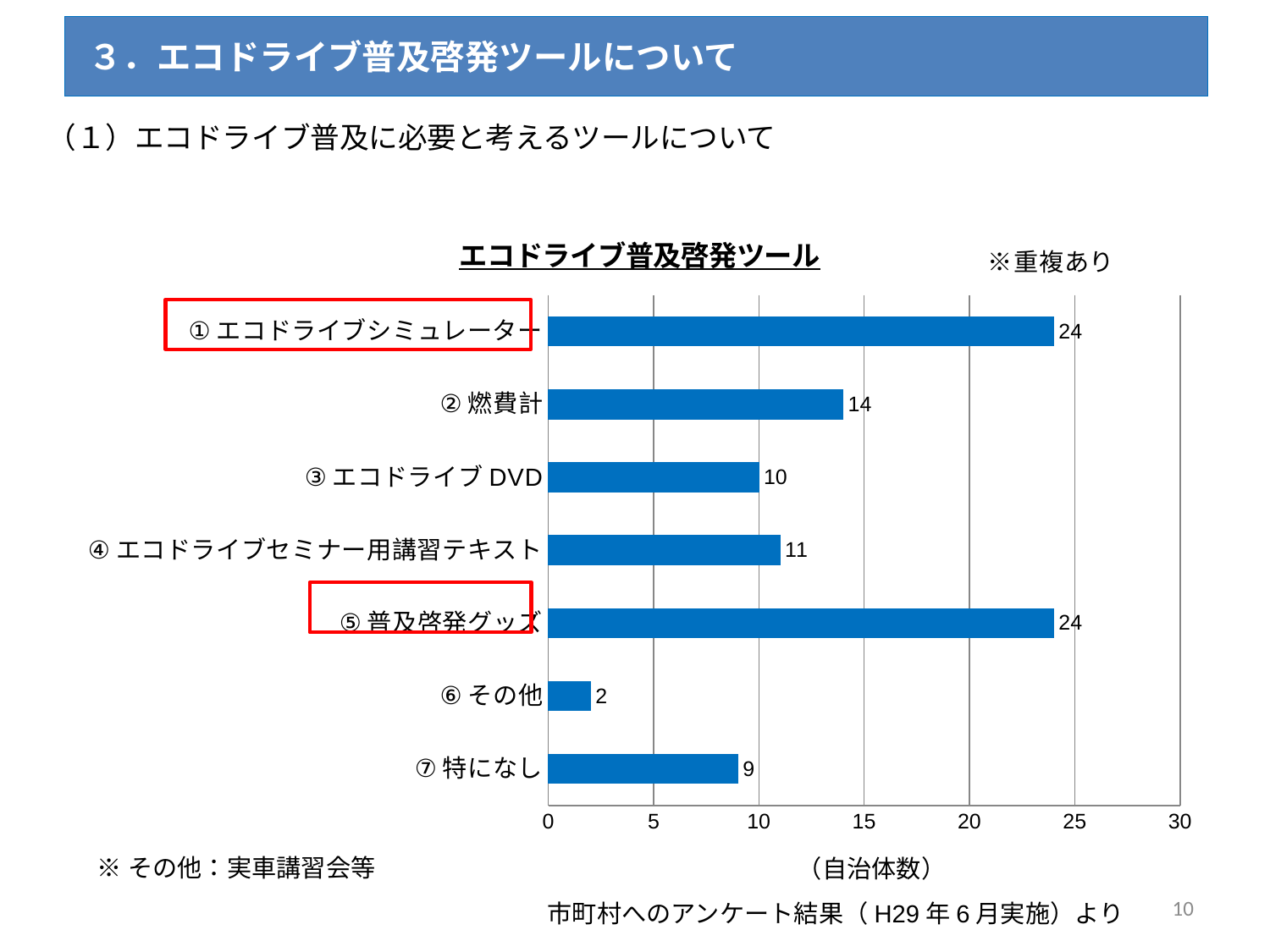

# ３．エコドライブ普及啓発ツールについて
（１）エコドライブ普及に必要と考えるツールについて

### Chart: エコドライブ普及啓発ツール

| Category |  |
|---|---|
| ①エコドライブシミュレーター | 24.0 |
| ②燃費計 | 14.0 |
| ③エコドライブDVD | 10.0 |
| ④エコドライブセミナー用講習テキスト | 11.0 |
| ⑤普及啓発グッズ | 24.0 |
| ⑥その他 | 2.0 |
| ⑦特になし | 9.0 |

※その他：実車講習会等
（自治体数）
10
市町村へのアンケート結果（H29年6月実施）より